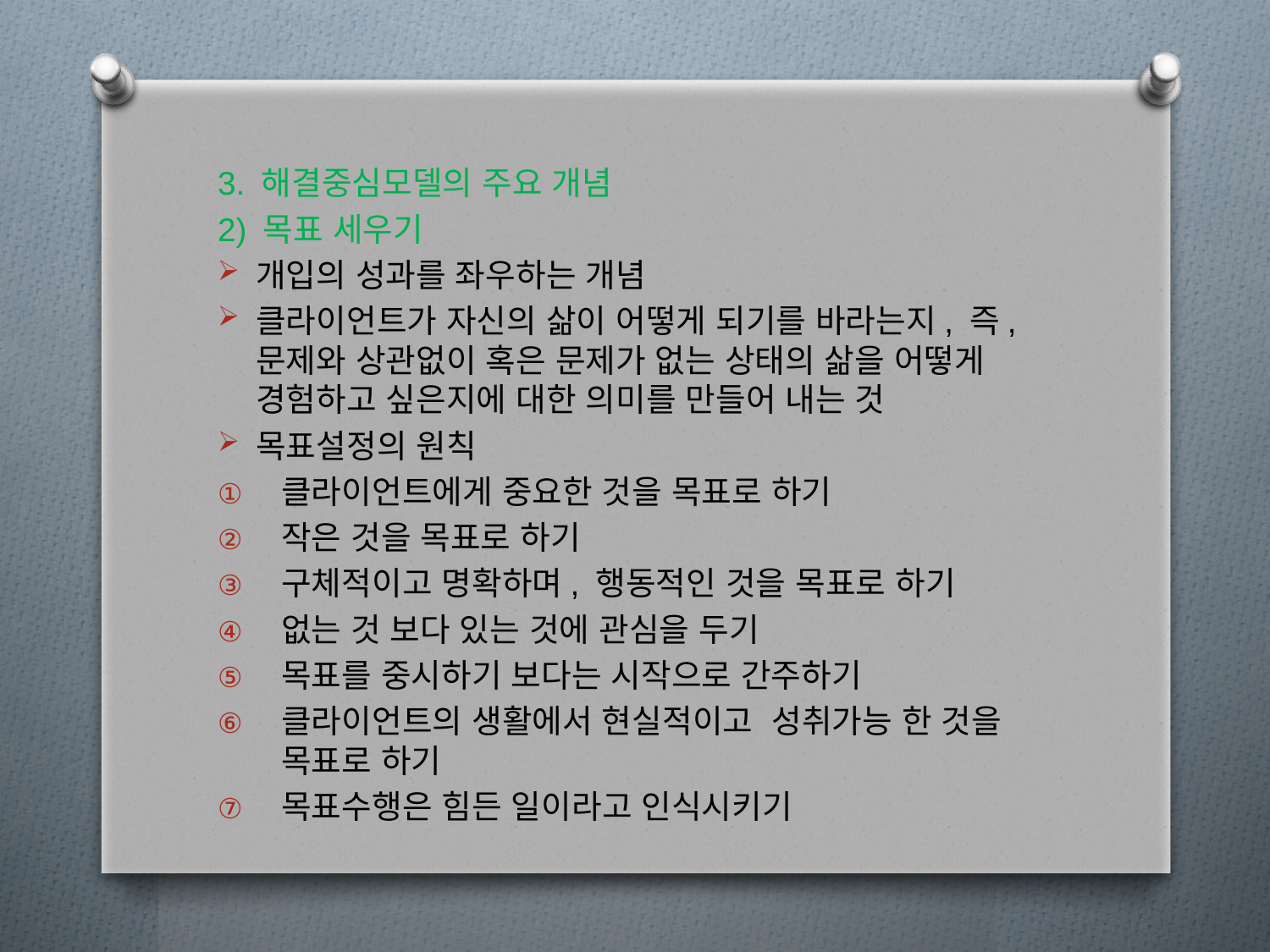

3. 해결중심모델의 주요 개념
2) 목표 세우기
개입의 성과를 좌우하는 개념
클라이언트가 자신의 삶이 어떻게 되기를 바라는지, 즉, 문제와 상관없이 혹은 문제가 없는 상태의 삶을 어떻게 경험하고 싶은지에 대한 의미를 만들어 내는 것
목표설정의 원칙
클라이언트에게 중요한 것을 목표로 하기
작은 것을 목표로 하기
구체적이고 명확하며, 행동적인 것을 목표로 하기
없는 것 보다 있는 것에 관심을 두기
목표를 중시하기 보다는 시작으로 간주하기
클라이언트의 생활에서 현실적이고  성취가능 한 것을 목표로 하기
목표수행은 힘든 일이라고 인식시키기